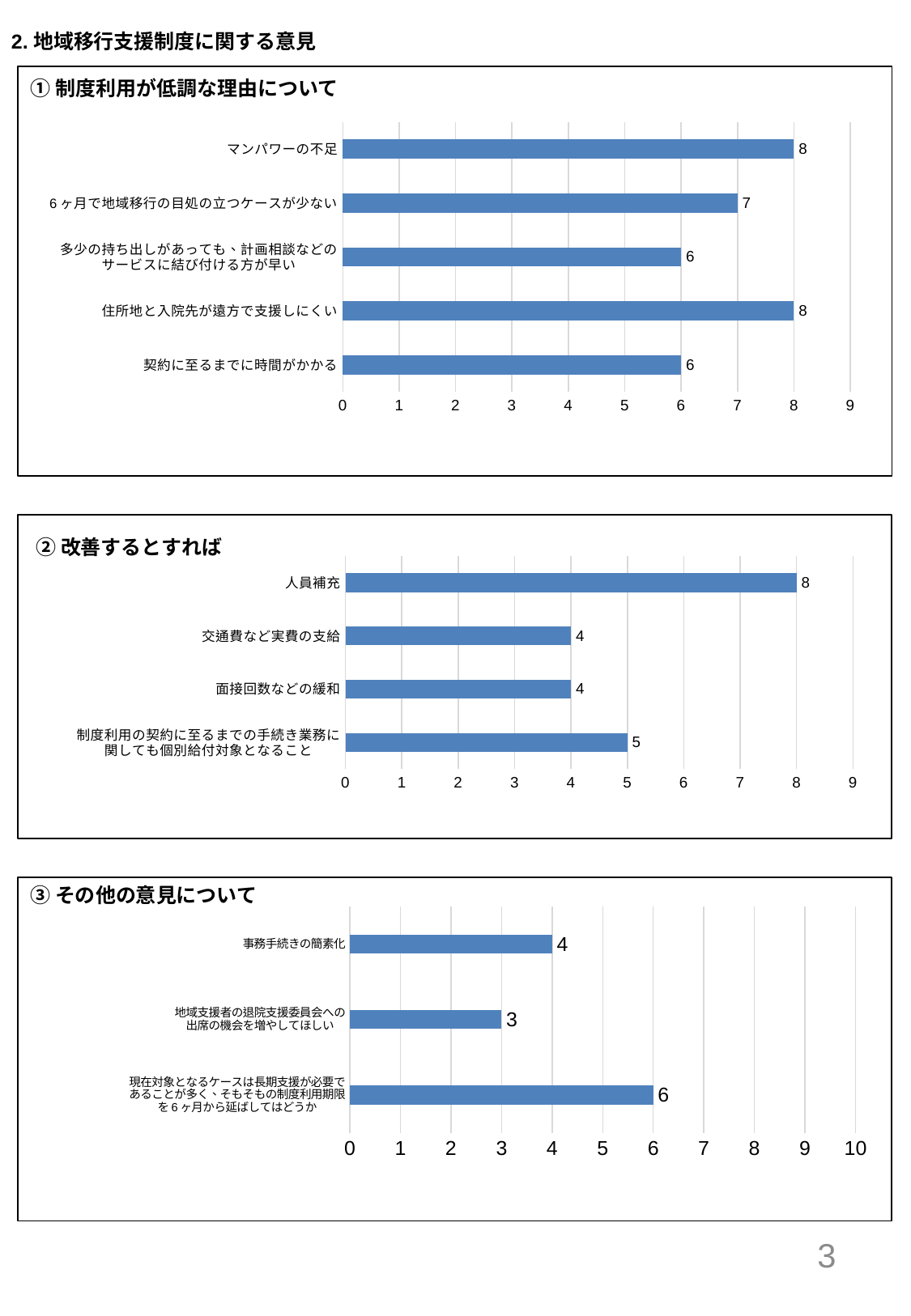

2.地域移行支援制度に関する意見

### Chart

| Category |  |
|---|---|
| 契約に至るまでに時間がかかる | 6.0 |
| 住所地と入院先が遠方で支援しにくい | 8.0 |
| 多少の持ち出しがあっても、計画相談などの
サービスに結び付ける方が早い | 6.0 |
| 6ヶ月で地域移行の目処の立つケースが少ない | 7.0 |
| マンパワーの不足 | 8.0 |
➀制度利用が低調な理由について

### Chart

| Category |  |
|---|---|
| 制度利用の契約に至るまでの手続き業務に
関しても個別給付対象となること | 5.0 |
| 面接回数などの緩和 | 4.0 |
| 交通費など実費の支給 | 4.0 |
| 人員補充 | 8.0 |
②改善するとすれば

### Chart

| Category |  |
|---|---|
| 現在対象となるケースは長期支援が必要で
あることが多く、そもそもの制度利用期限
を6ヶ月から延ばしてはどうか | 6.0 |
| 地域支援者の退院支援委員会への
出席の機会を増やしてほしい | 3.0 |
| 事務手続きの簡素化 | 4.0 |
③その他の意見について
3